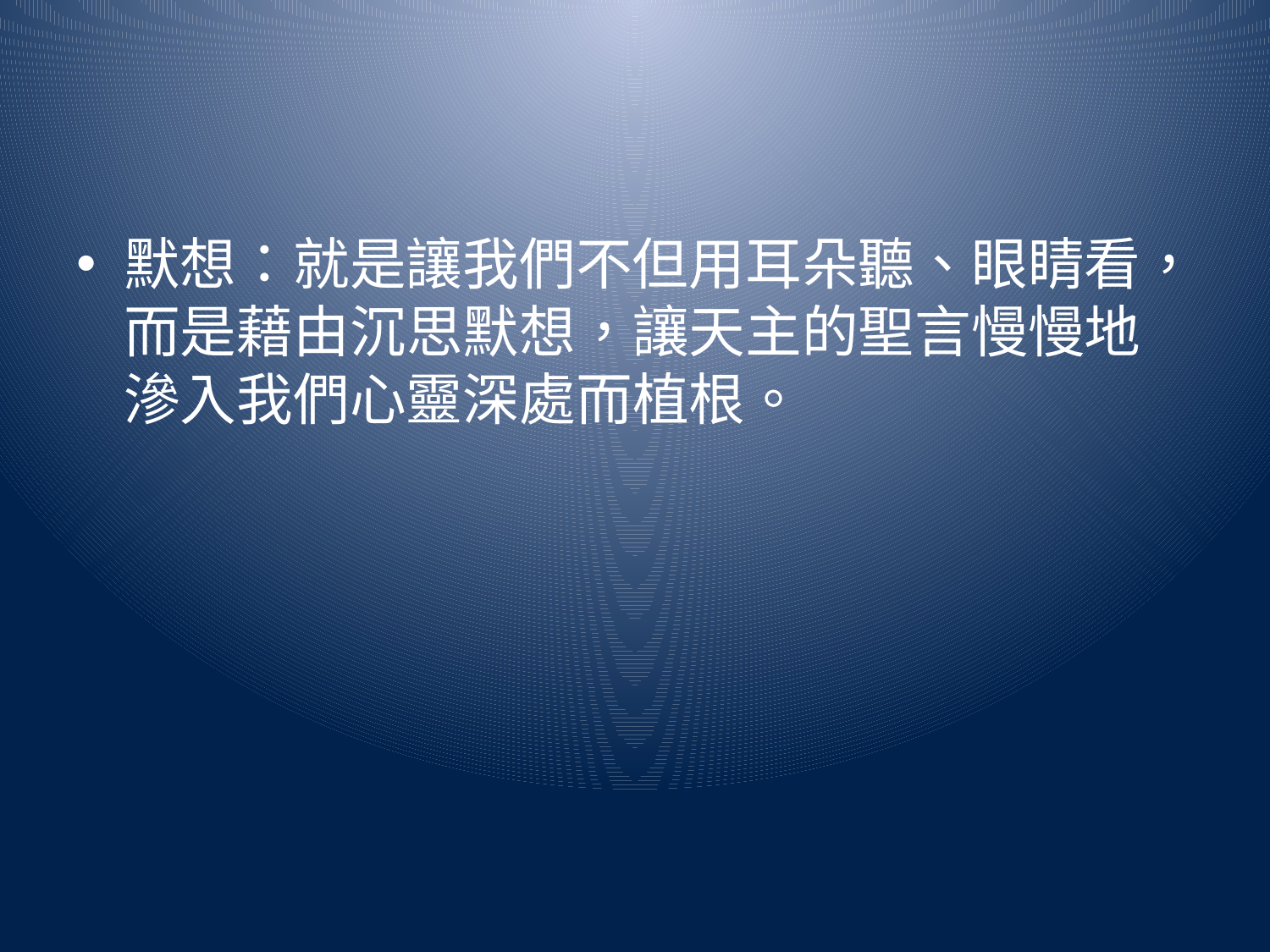

#
默想：就是讓我們不但用耳朵聽、眼睛看，而是藉由沉思默想，讓天主的聖言慢慢地滲入我們心靈深處而植根。